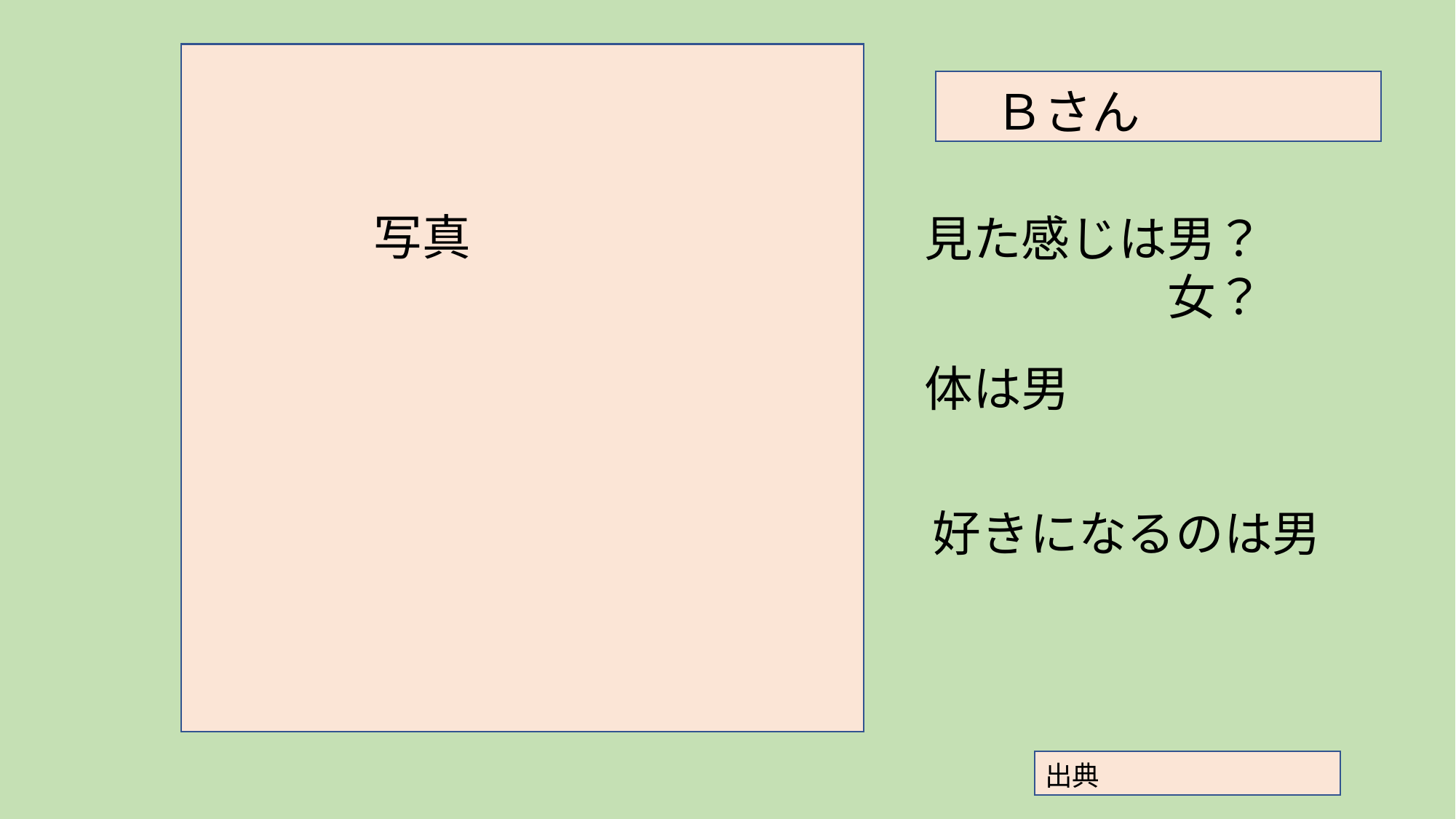

Ｂさん
　写真
見た感じは男？
　　　　　女？
体は男
好きになるのは男

出典